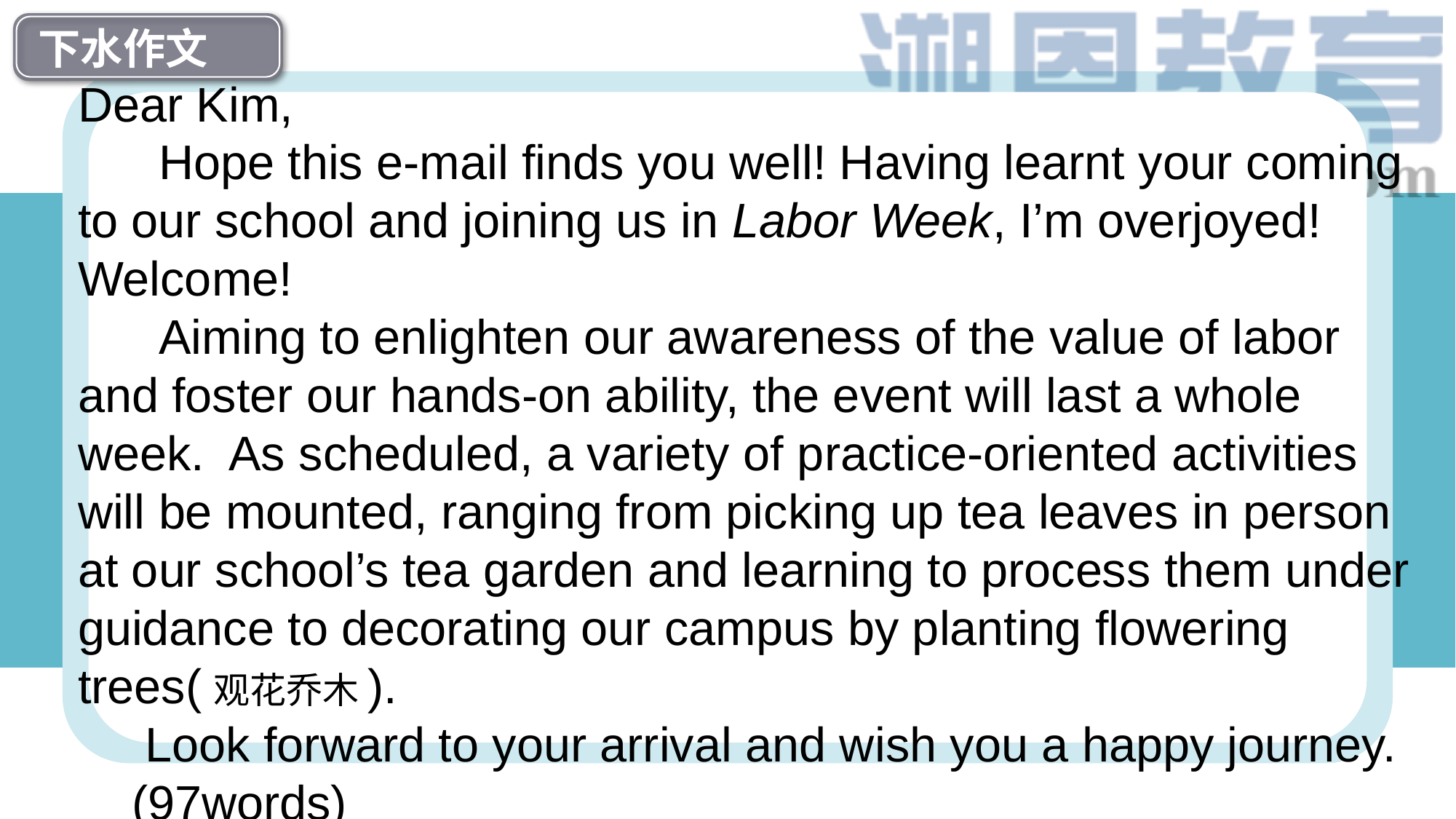

下水作文
Dear Kim,
      Hope this e-mail finds you well! Having learnt your coming to our school and joining us in Labor Week, I’m overjoyed! Welcome!
      Aiming to enlighten our awareness of the value of labor and foster our hands-on ability, the event will last a whole week.  As scheduled, a variety of practice-oriented activities will be mounted, ranging from picking up tea leaves in person at our school’s tea garden and learning to process them under guidance to decorating our campus by planting flowering trees(观花乔木).
     Look forward to your arrival and wish you a happy journey.
    (97words)                                                                        Yours,
                                                                                             Li Hua